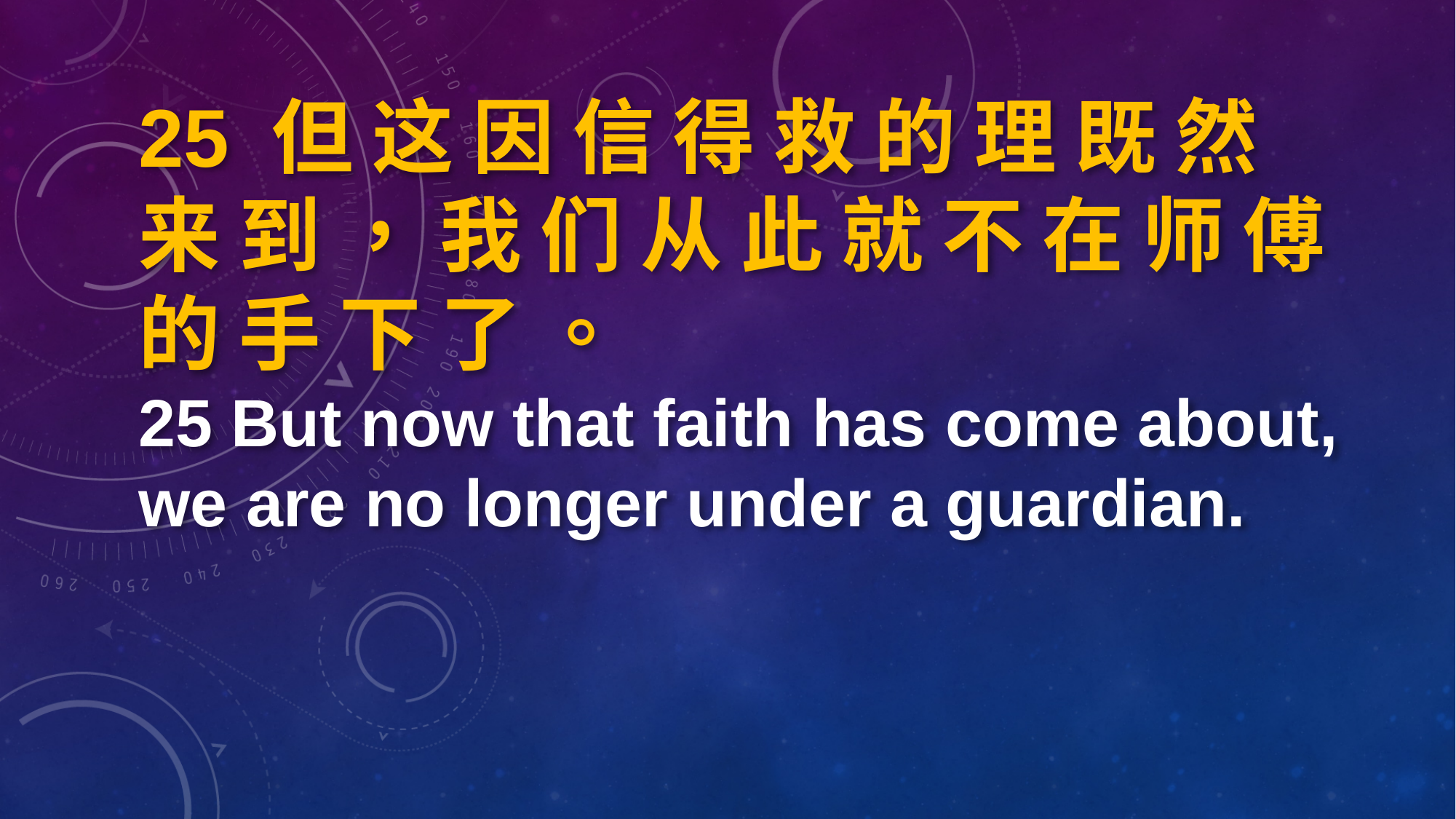

25 但 这 因 信 得 救 的 理 既 然 来 到 ， 我 们 从 此 就 不 在 师 傅 的 手 下 了 。
25 But now that faith has come about, we are no longer under a guardian.